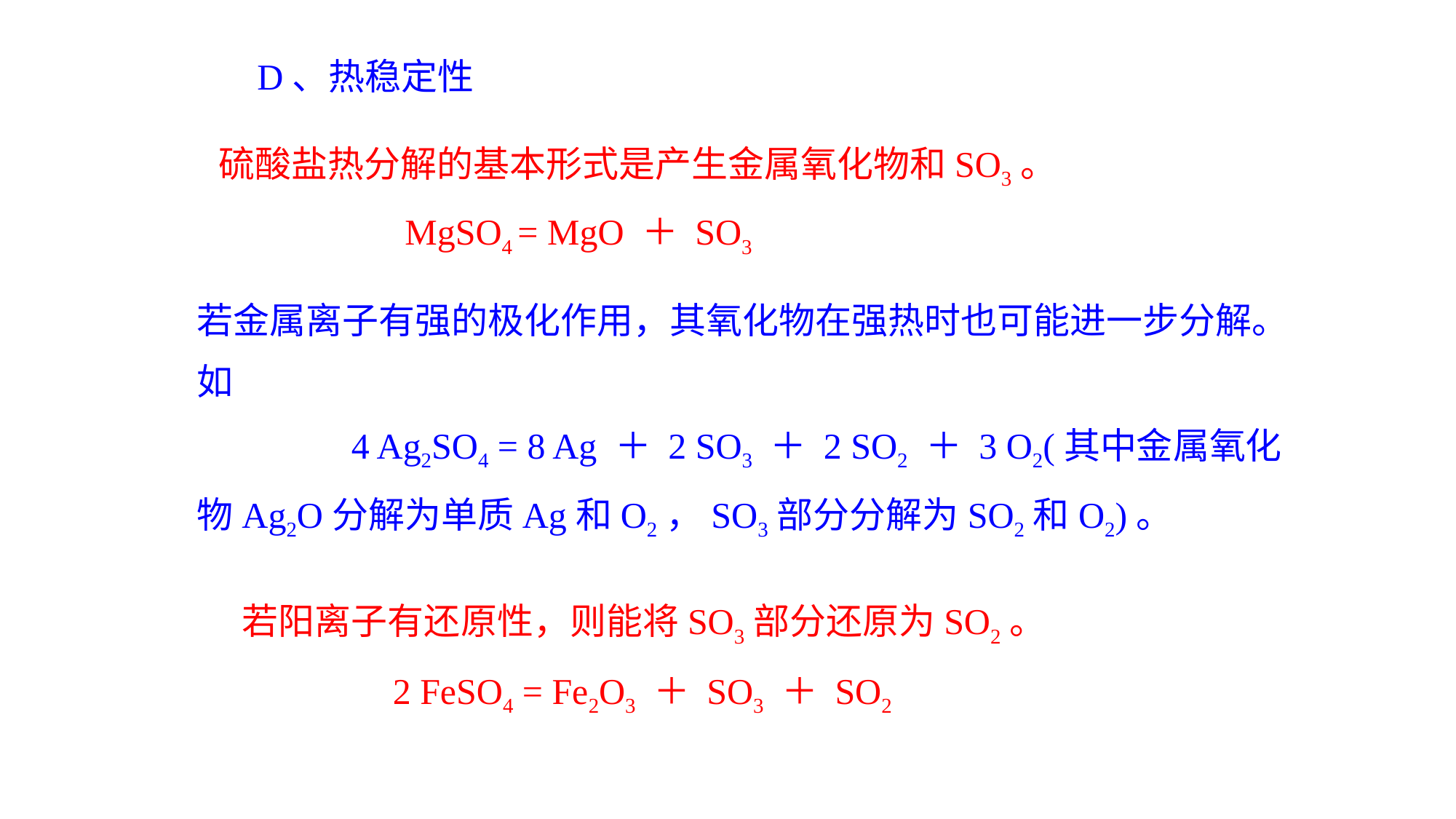

D、热稳定性
硫酸盐热分解的基本形式是产生金属氧化物和SO3。
                       MgSO4 = MgO ＋ SO3

若金属离子有强的极化作用，其氧化物在强热时也可能进一步分解。如
                 4 Ag2SO4 = 8 Ag ＋ 2 SO3 ＋ 2 SO2 ＋ 3 O2(其中金属氧化物Ag2O分解为单质Ag和O2，SO3部分分解为SO2和O2)。

     若阳离子有还原性，则能将SO3部分还原为SO2。
                      2 FeSO4 = Fe2O3 ＋ SO3 ＋ SO2